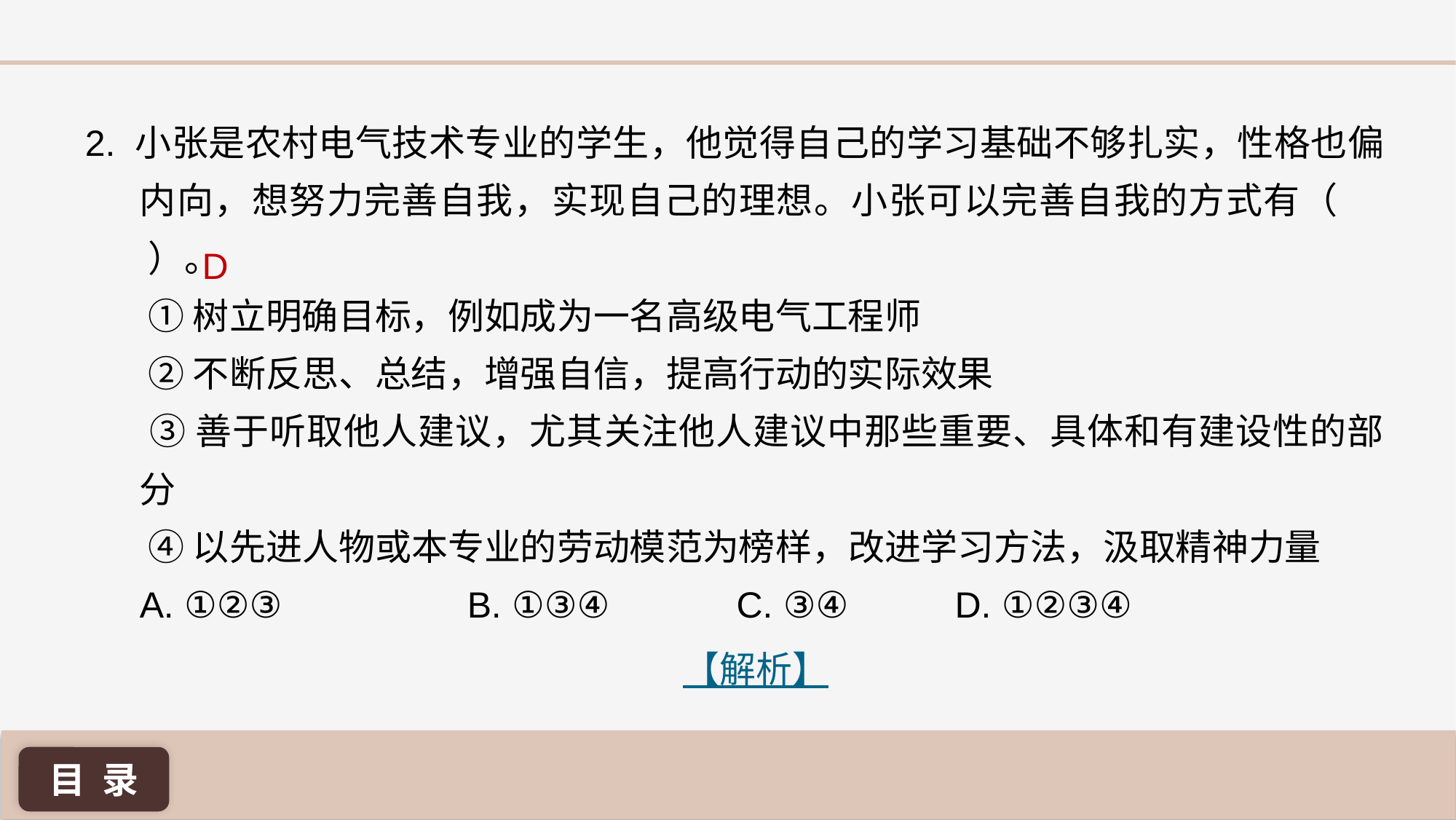

2. 小张是农村电气技术专业的学生，他觉得自己的学习基础不够扎实，性格也偏内向，想努力完善自我，实现自己的理想。小张可以完善自我的方式有（       ）。
	 ①树立明确目标，例如成为一名高级电气工程师
	 ②不断反思、总结，增强自信，提高行动的实际效果
	 ③善于听取他人建议，尤其关注他人建议中那些重要、具体和有建设性的部分
	 ④以先进人物或本专业的劳动模范为榜样，改进学习方法，汲取精神力量
A. ①②③ 		B. ①③④   	     C. ③④ 	     D. ①②③④
D
【解析】